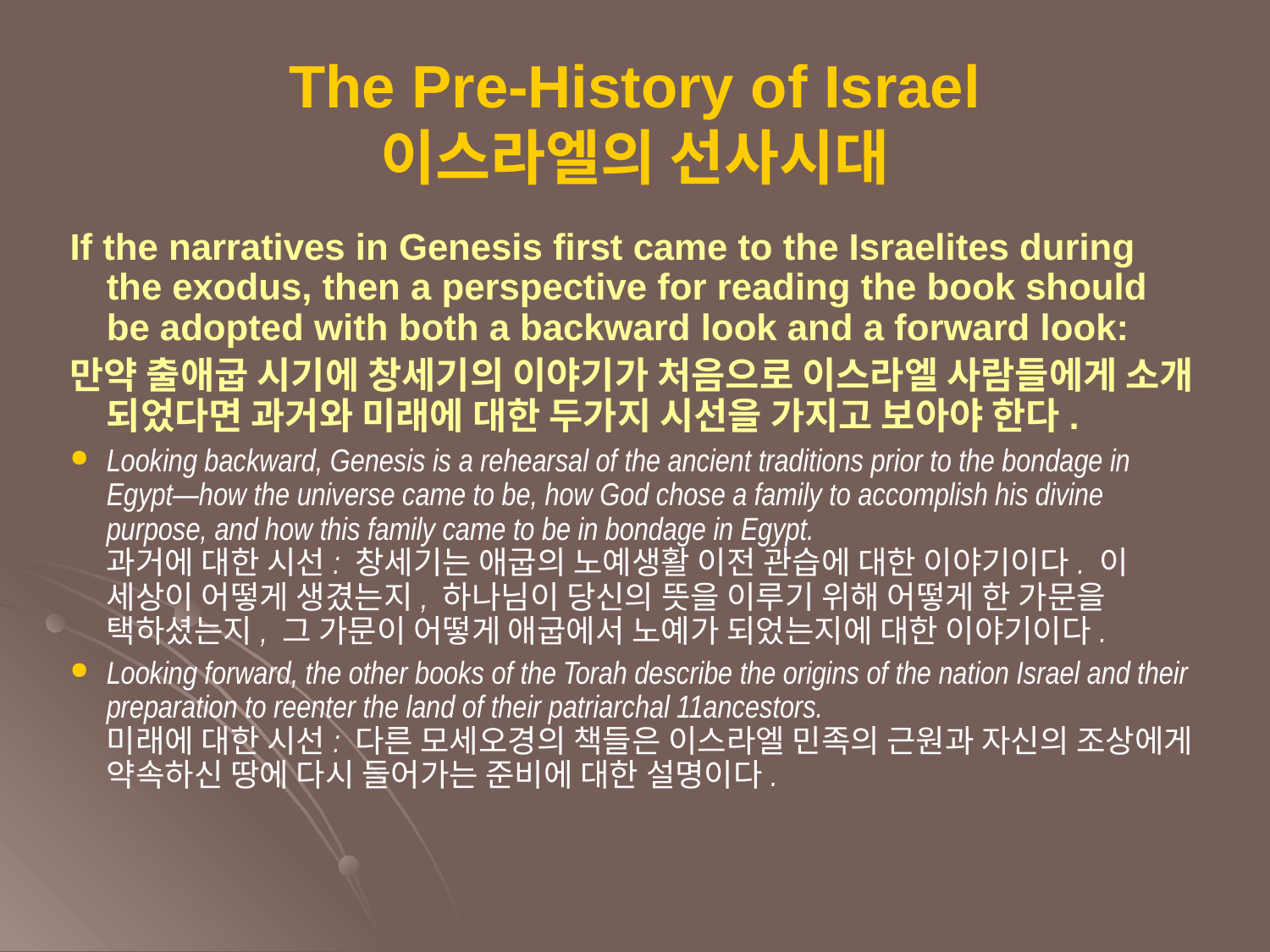

The Pre-History of Israel
이스라엘의 선사시대
If the narratives in Genesis first came to the Israelites during the exodus, then a perspective for reading the book should be adopted with both a backward look and a forward look:
만약 출애굽 시기에 창세기의 이야기가 처음으로 이스라엘 사람들에게 소개 되었다면 과거와 미래에 대한 두가지 시선을 가지고 보아야 한다.
Looking backward, Genesis is a rehearsal of the ancient traditions prior to the bondage in Egypt—how the universe came to be, how God chose a family to accomplish his divine purpose, and how this family came to be in bondage in Egypt.
과거에 대한 시선: 창세기는 애굽의 노예생활 이전 관습에 대한 이야기이다. 이 세상이 어떻게 생겼는지, 하나님이 당신의 뜻을 이루기 위해 어떻게 한 가문을 택하셨는지, 그 가문이 어떻게 애굽에서 노예가 되었는지에 대한 이야기이다.
Looking forward, the other books of the Torah describe the origins of the nation Israel and their preparation to reenter the land of their patriarchal 11ancestors.
미래에 대한 시선: 다른 모세오경의 책들은 이스라엘 민족의 근원과 자신의 조상에게 약속하신 땅에 다시 들어가는 준비에 대한 설명이다.